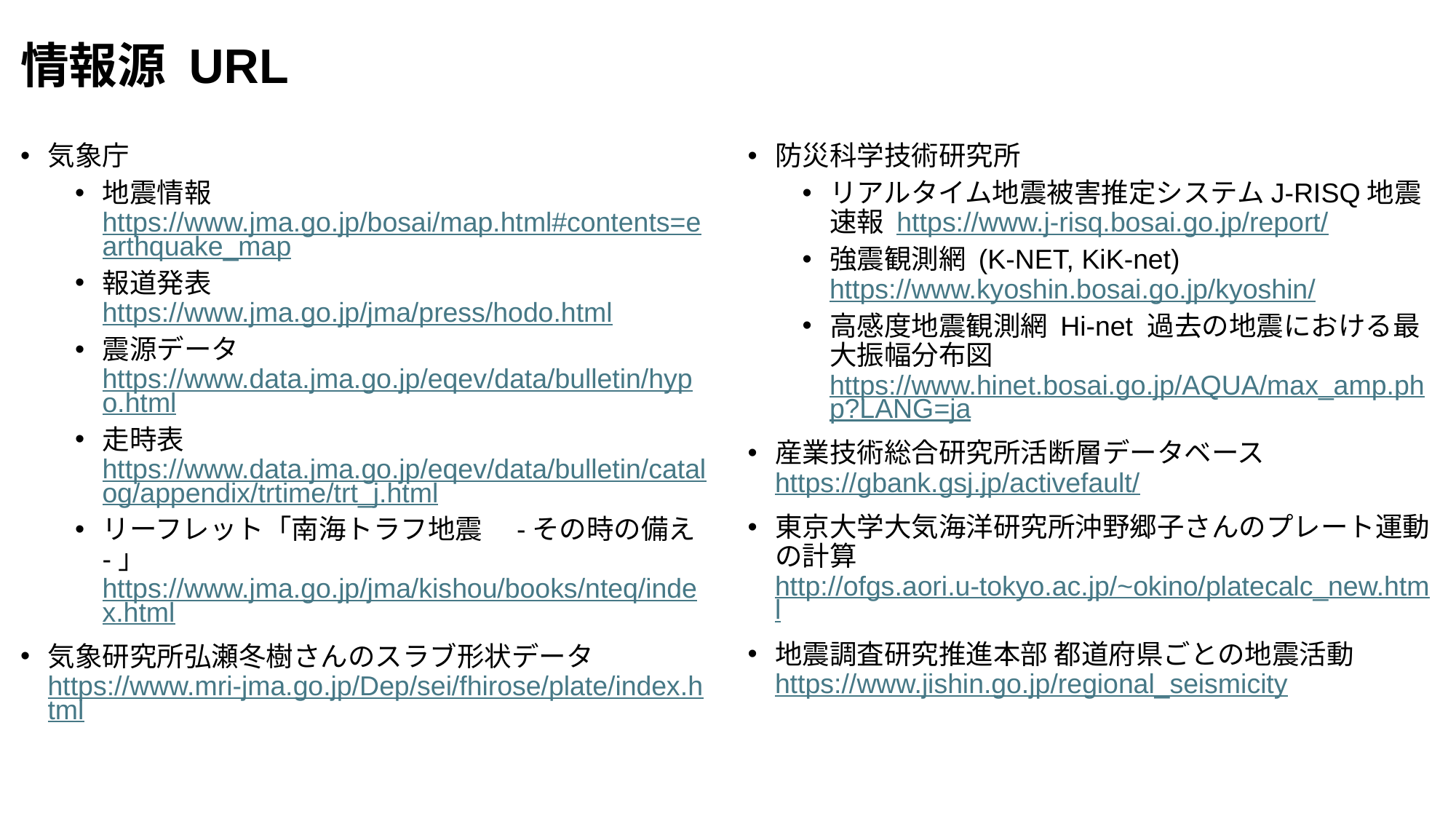

# 情報源 URL
気象庁
地震情報 https://www.jma.go.jp/bosai/map.html#contents=earthquake_map
報道発表
https://www.jma.go.jp/jma/press/hodo.html
震源データ
https://www.data.jma.go.jp/eqev/data/bulletin/hypo.html
走時表
https://www.data.jma.go.jp/eqev/data/bulletin/catalog/appendix/trtime/trt_j.html
リーフレット「南海トラフ地震　-その時の備え-」https://www.jma.go.jp/jma/kishou/books/nteq/index.html
気象研究所弘瀬冬樹さんのスラブ形状データ https://www.mri-jma.go.jp/Dep/sei/fhirose/plate/index.html

防災科学技術研究所
リアルタイム地震被害推定システムJ-RISQ地震速報 https://www.j-risq.bosai.go.jp/report/
強震観測網 (K-NET, KiK-net) https://www.kyoshin.bosai.go.jp/kyoshin/
高感度地震観測網 Hi-net 過去の地震における最大振幅分布図https://www.hinet.bosai.go.jp/AQUA/max_amp.php?LANG=ja
産業技術総合研究所活断層データベース https://gbank.gsj.jp/activefault/
東京大学大気海洋研究所沖野郷子さんのプレート運動の計算
http://ofgs.aori.u-tokyo.ac.jp/~okino/platecalc_new.html
地震調査研究推進本部 都道府県ごとの地震活動https://www.jishin.go.jp/regional_seismicity